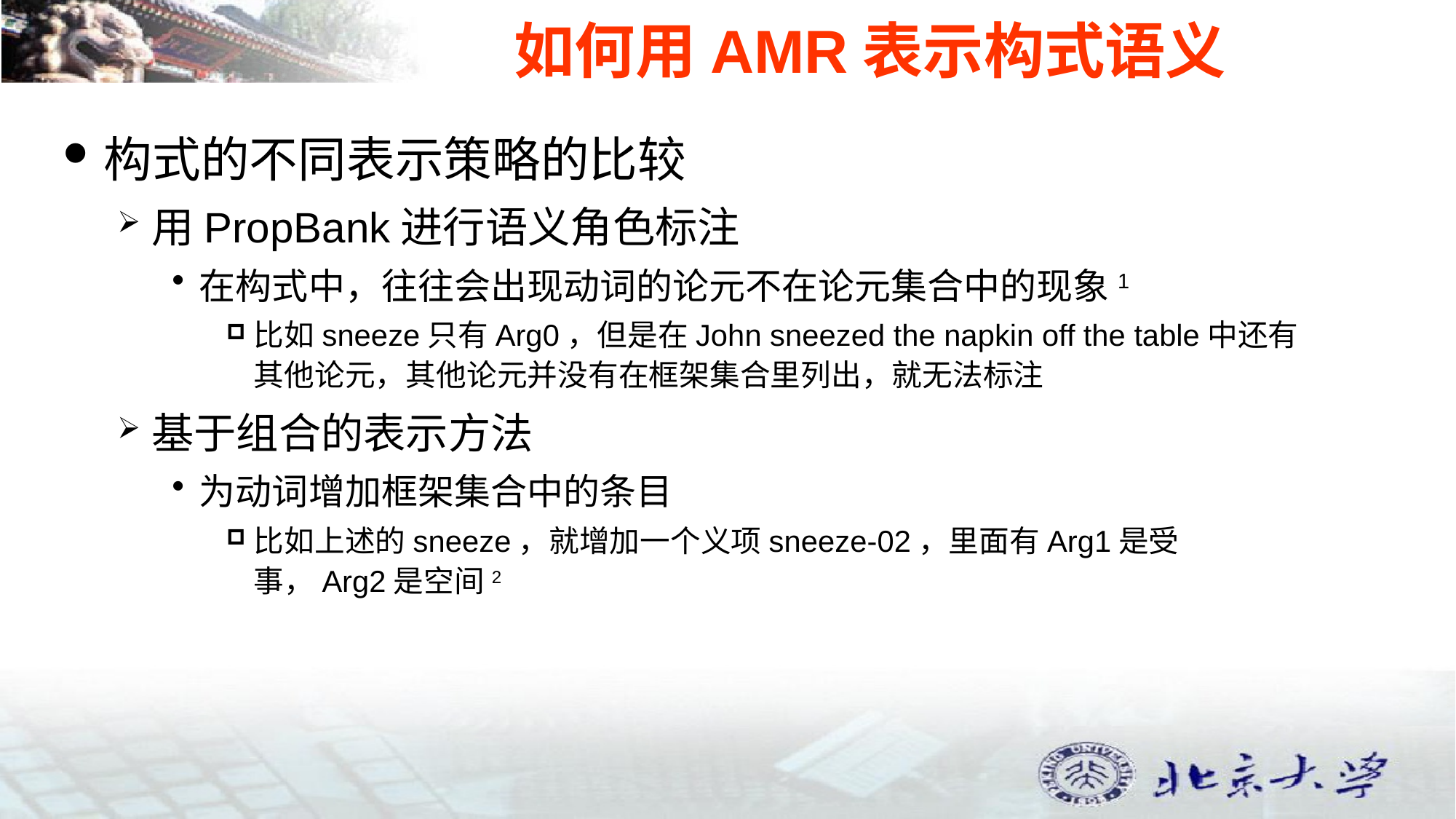

# 如何用AMR表示构式语义
构式的不同表示策略的比较
用PropBank进行语义角色标注
在构式中，往往会出现动词的论元不在论元集合中的现象1
比如sneeze只有Arg0，但是在John sneezed the napkin off the table中还有其他论元，其他论元并没有在框架集合里列出，就无法标注
基于组合的表示方法
为动词增加框架集合中的条目
比如上述的sneeze，就增加一个义项sneeze-02，里面有Arg1是受事，Arg2是空间2